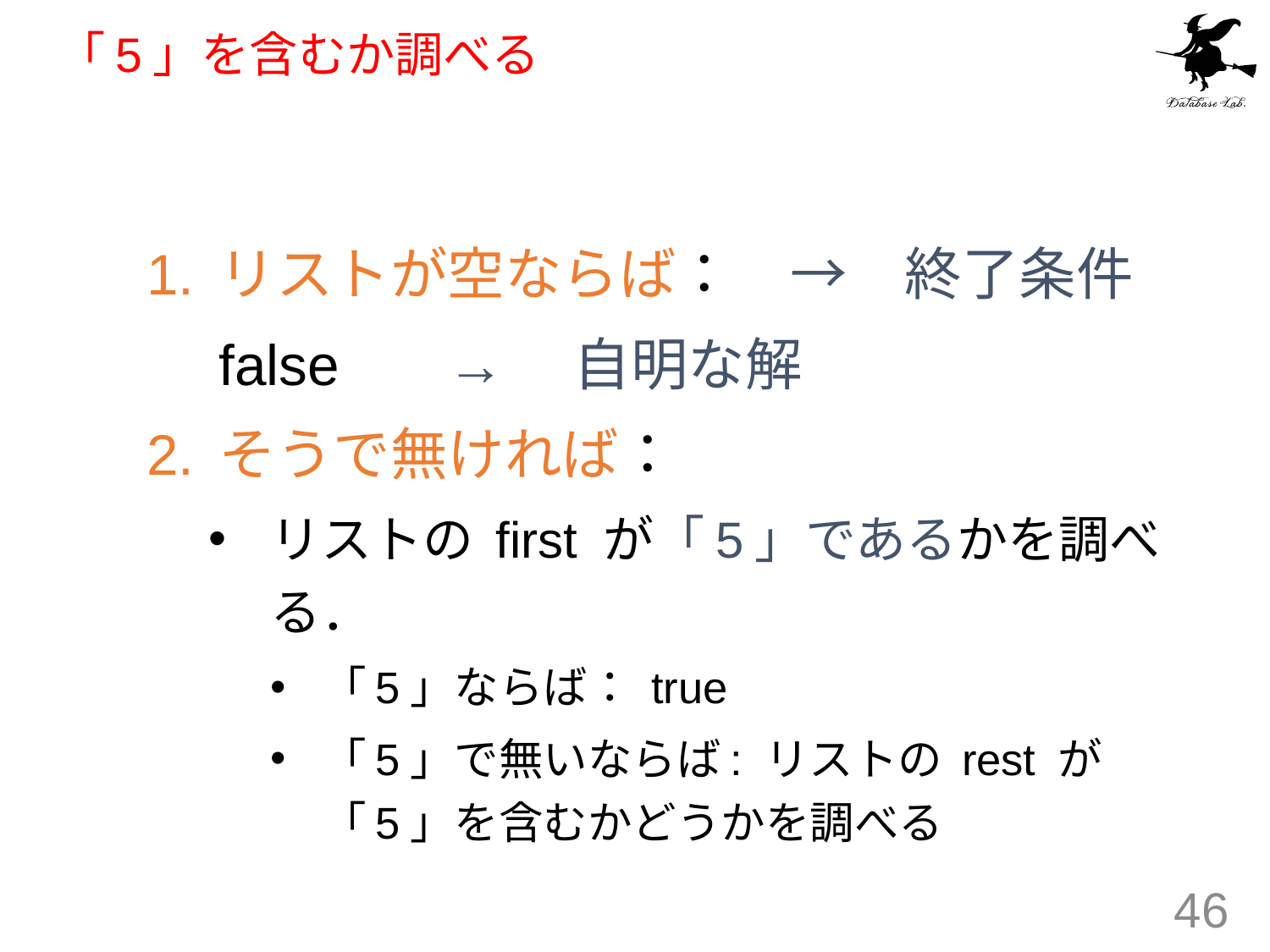

# 「5」を含むか調べる
リストが空ならば：　→　終了条件
		false 		→　自明な解
そうで無ければ：
リストの first が「5」であるかを調べる．
「5」ならば： true
「5」で無いならば: リストの rest が「5」を含むかどうかを調べる

46